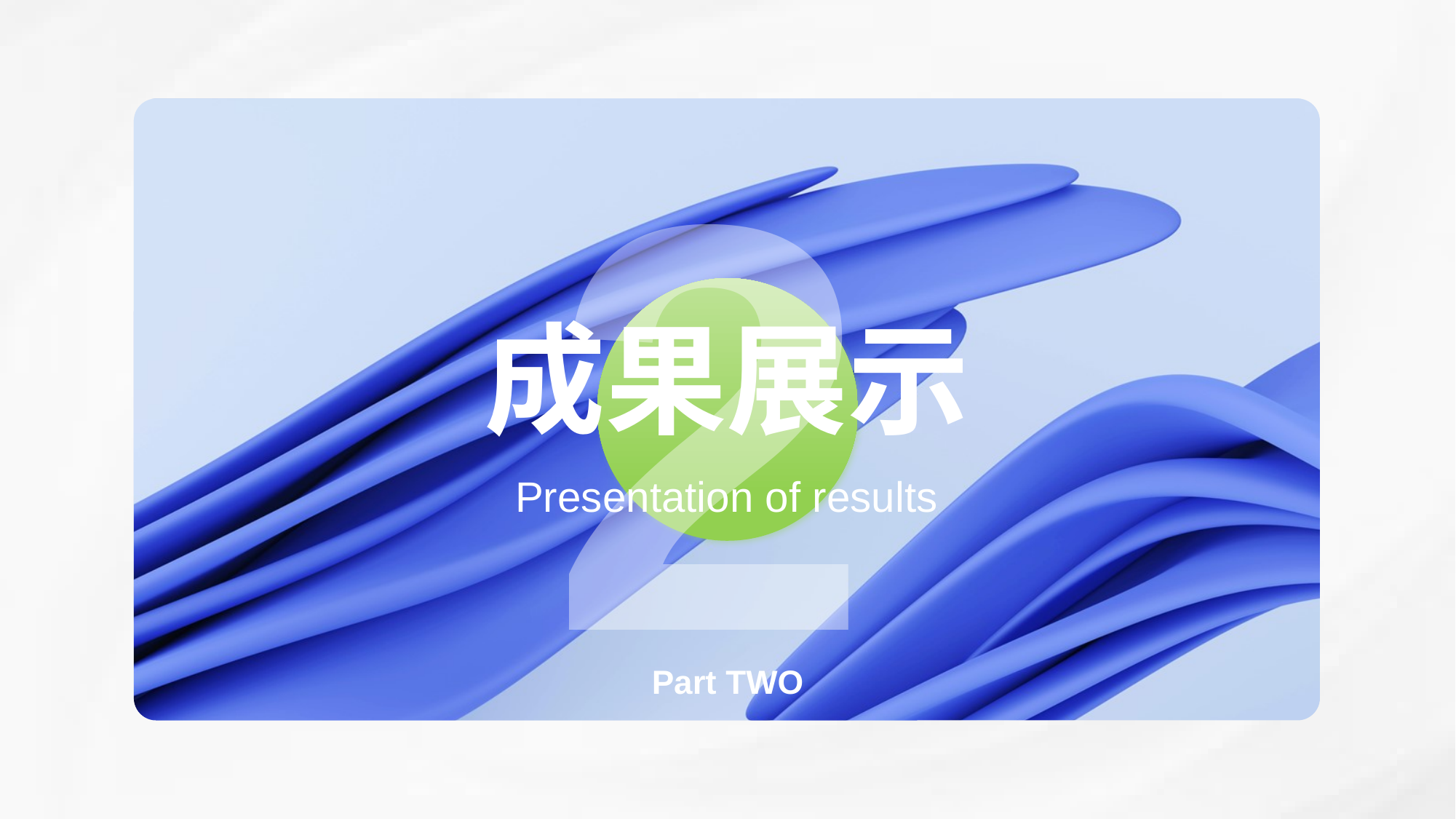

2
成果展示
Presentation of results
Part TWO